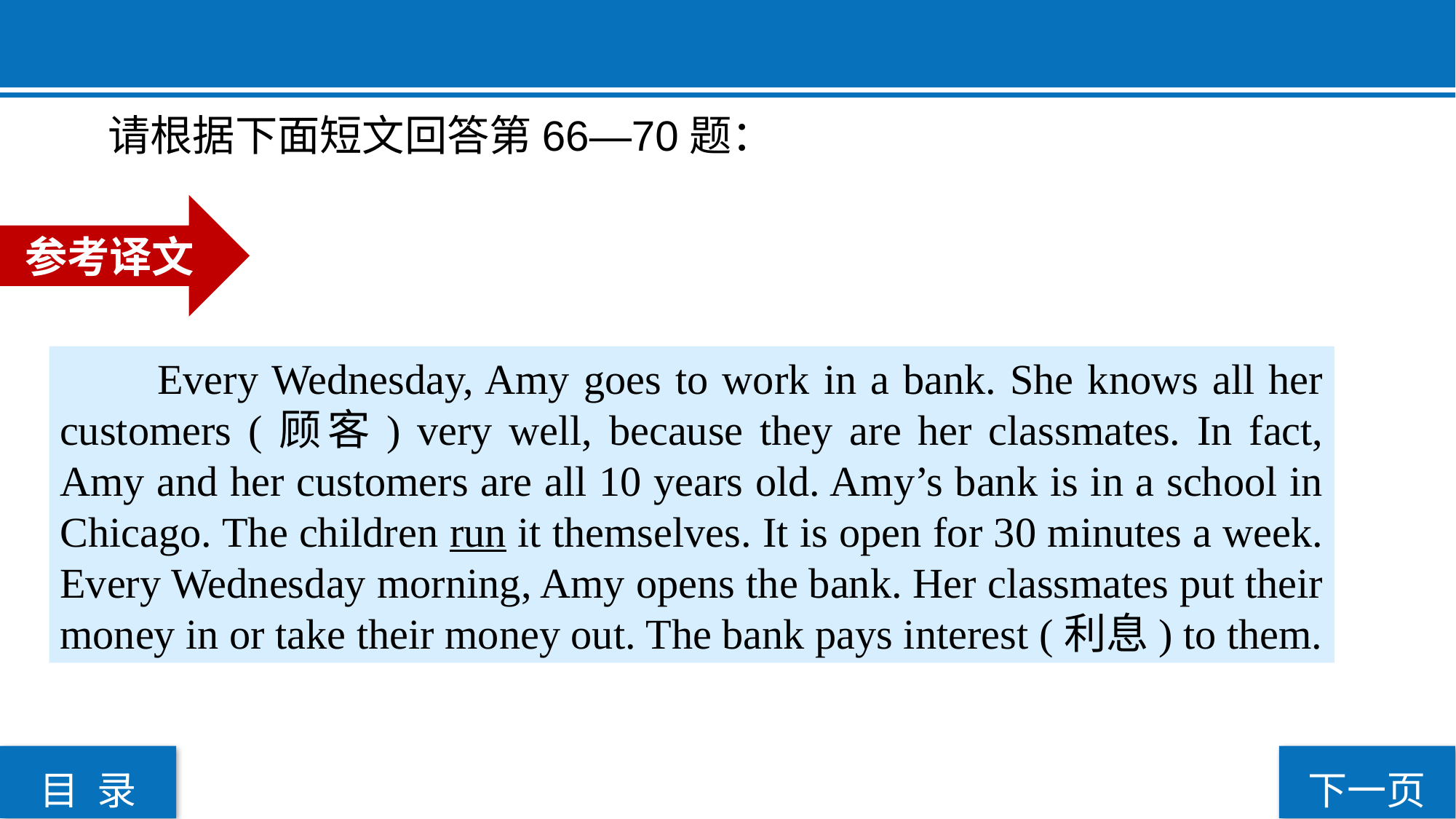

请根据下面短文回答第66—70题：
参考译文
       Every Wednesday, Amy goes to work in a bank. She knows all her customers (顾客) very well, because they are her classmates. In fact, Amy and her customers are all 10 years old. Amy’s bank is in a school in Chicago. The children run it themselves. It is open for 30 minutes a week. Every Wednesday morning, Amy opens the bank. Her classmates put their money in or take their money out. The bank pays interest (利息) to them.